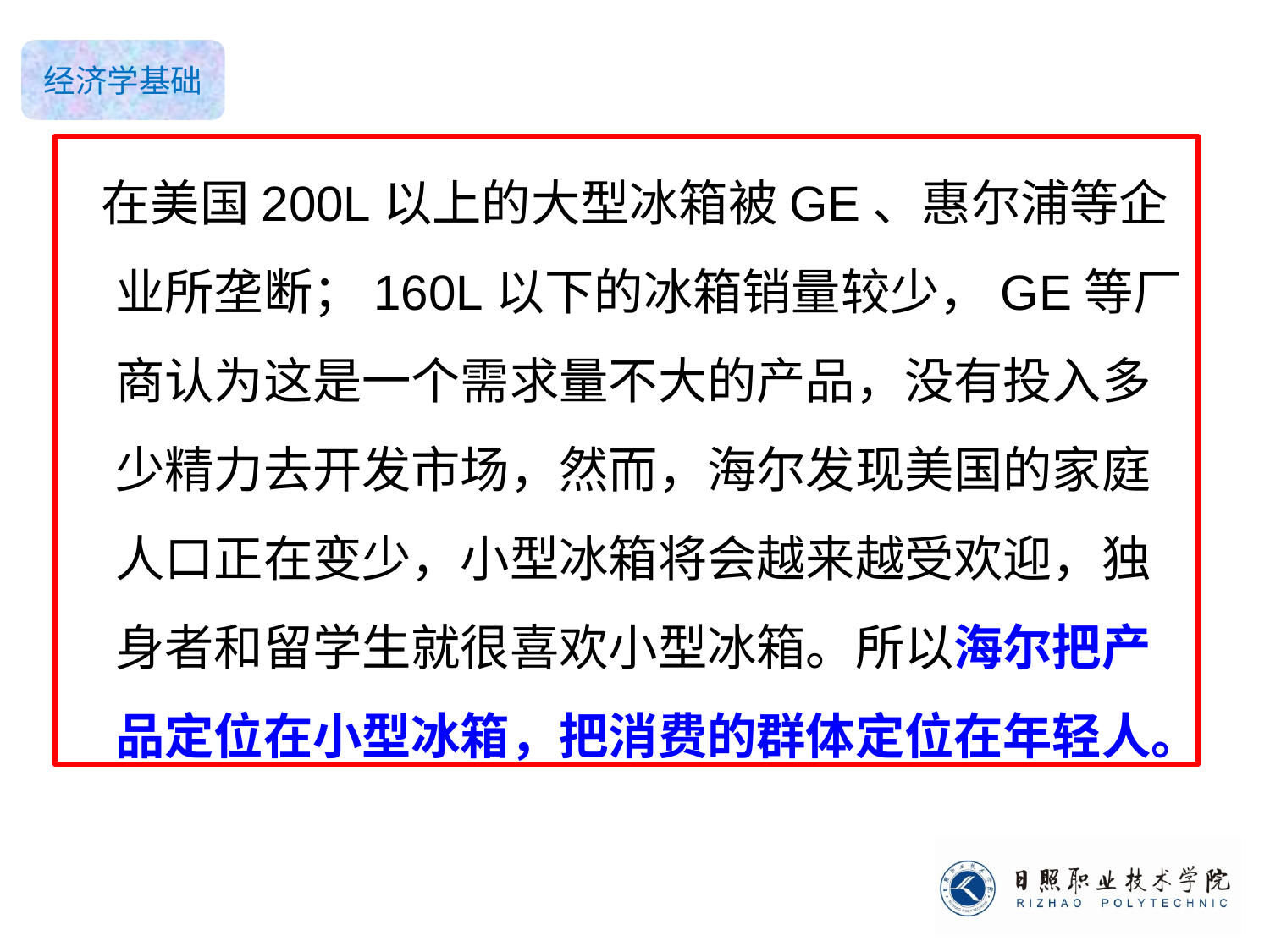

在美国200L以上的大型冰箱被GE、惠尔浦等企业所垄断；160L以下的冰箱销量较少，GE等厂商认为这是一个需求量不大的产品，没有投入多少精力去开发市场，然而，海尔发现美国的家庭人口正在变少，小型冰箱将会越来越受欢迎，独身者和留学生就很喜欢小型冰箱。所以海尔把产品定位在小型冰箱，把消费的群体定位在年轻人。